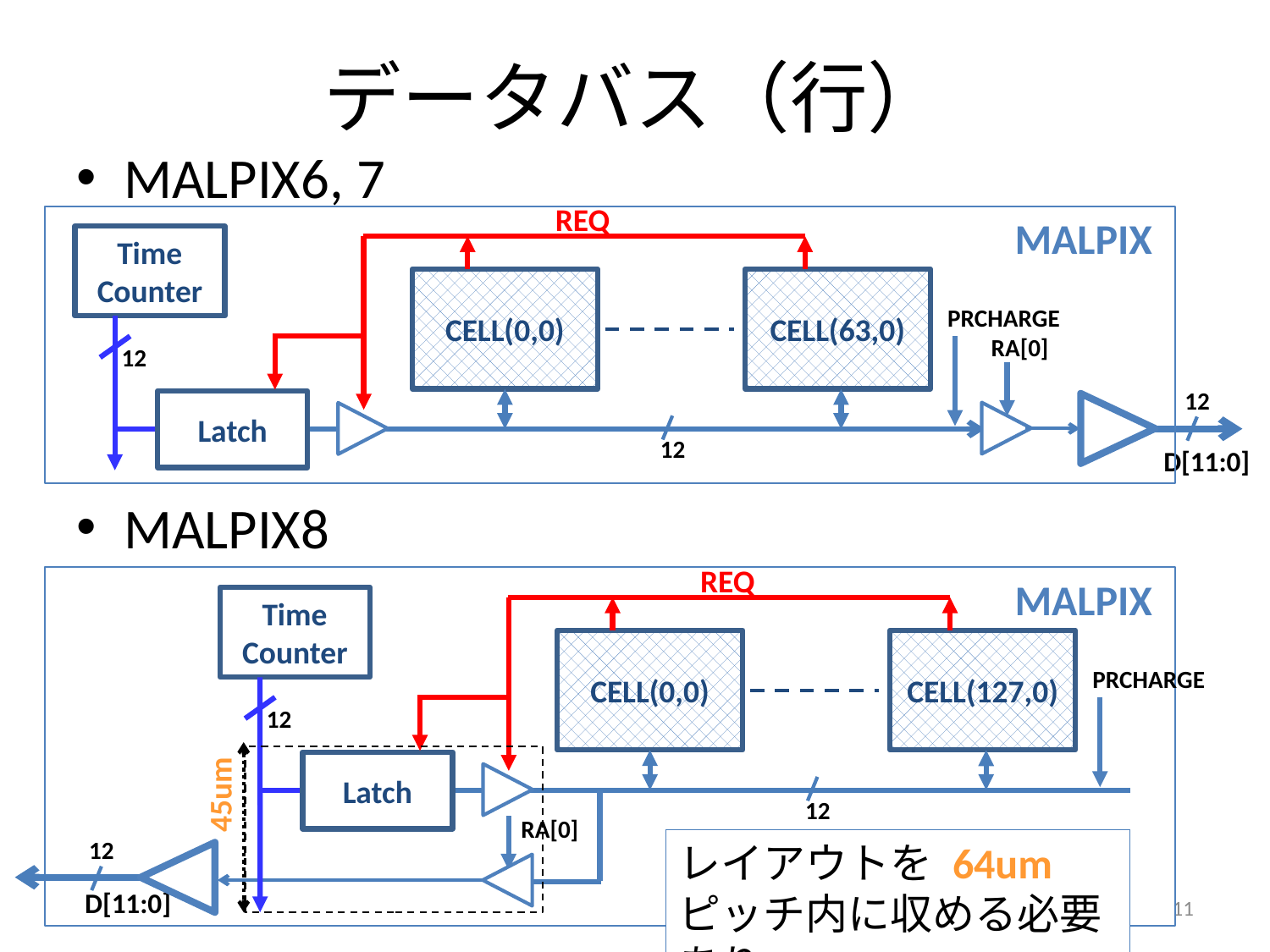

# データバス（行）
MALPIX6, 7
MALPIX8
REQ

MALPIX
Time Counter
CELL(63,0)
CELL(0,0)
PRCHARGE
RA[0]
12
12
Latch

12
D[11:0]
REQ

MALPIX
Time Counter
CELL(127,0)
CELL(0,0)
PRCHARGE
12

Latch
45um

12
RA[0]
12
レイアウトを 64um ピッチ内に収める必要あり

D[11:0]
11